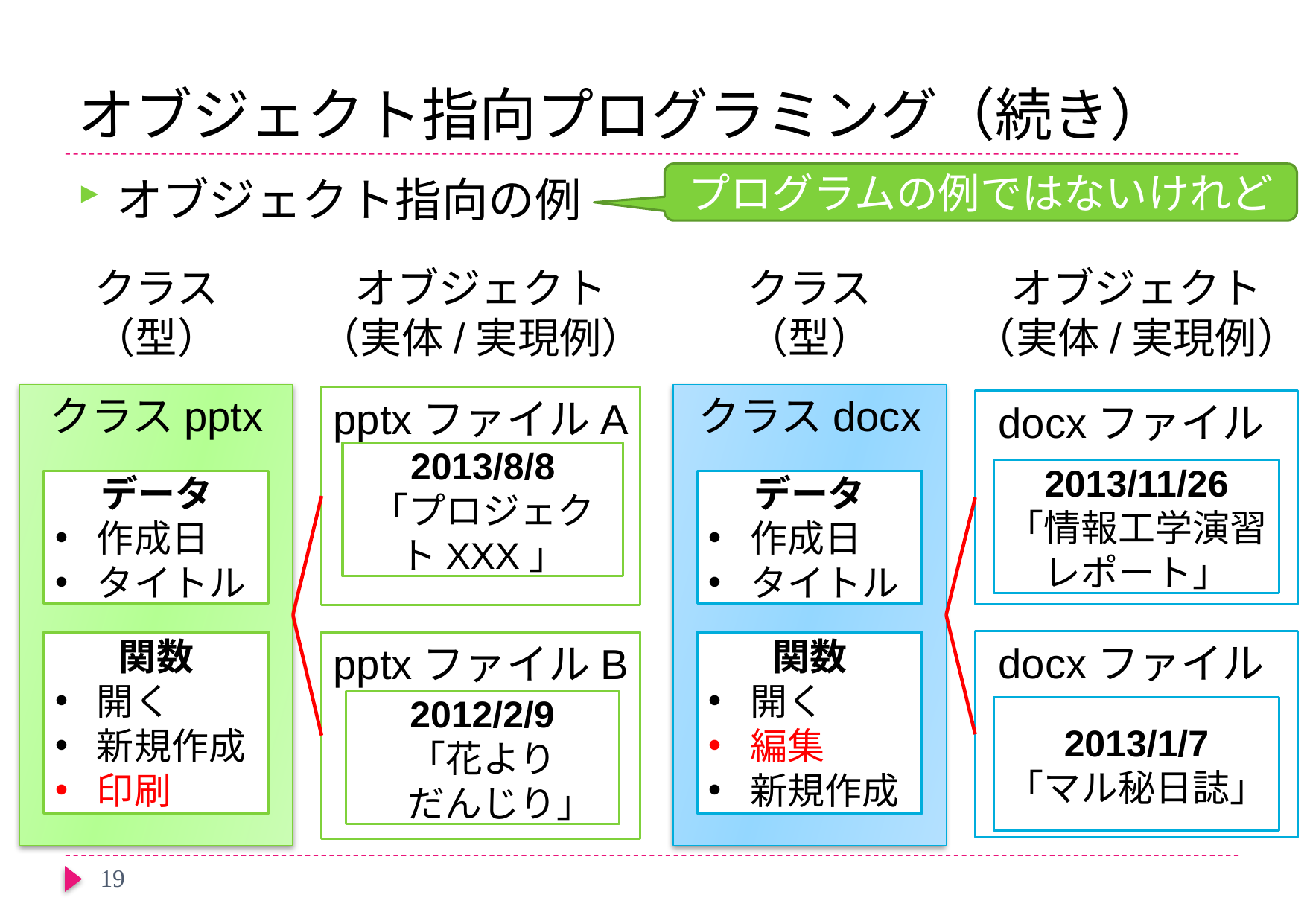

# オブジェクト指向プログラミング（続き）
プログラムの例ではないけれど
オブジェクト指向の例
クラス
（型）
オブジェクト
（実体/実現例）
クラス
（型）
オブジェクト
（実体/実現例）
クラスpptx
クラスdocx
pptxファイルA

docxファイルA
2013/8/8
「プロジェクトXXX」
2013/11/26
「情報工学演習レポート」
データ
作成日
タイトル
データ
作成日
タイトル
docxファイルB
関数
開く
新規作成
印刷
pptxファイルB
関数
開く
編集
新規作成
2012/2/9
「花より
　だんじり」
2013/1/7
「マル秘日誌」
19